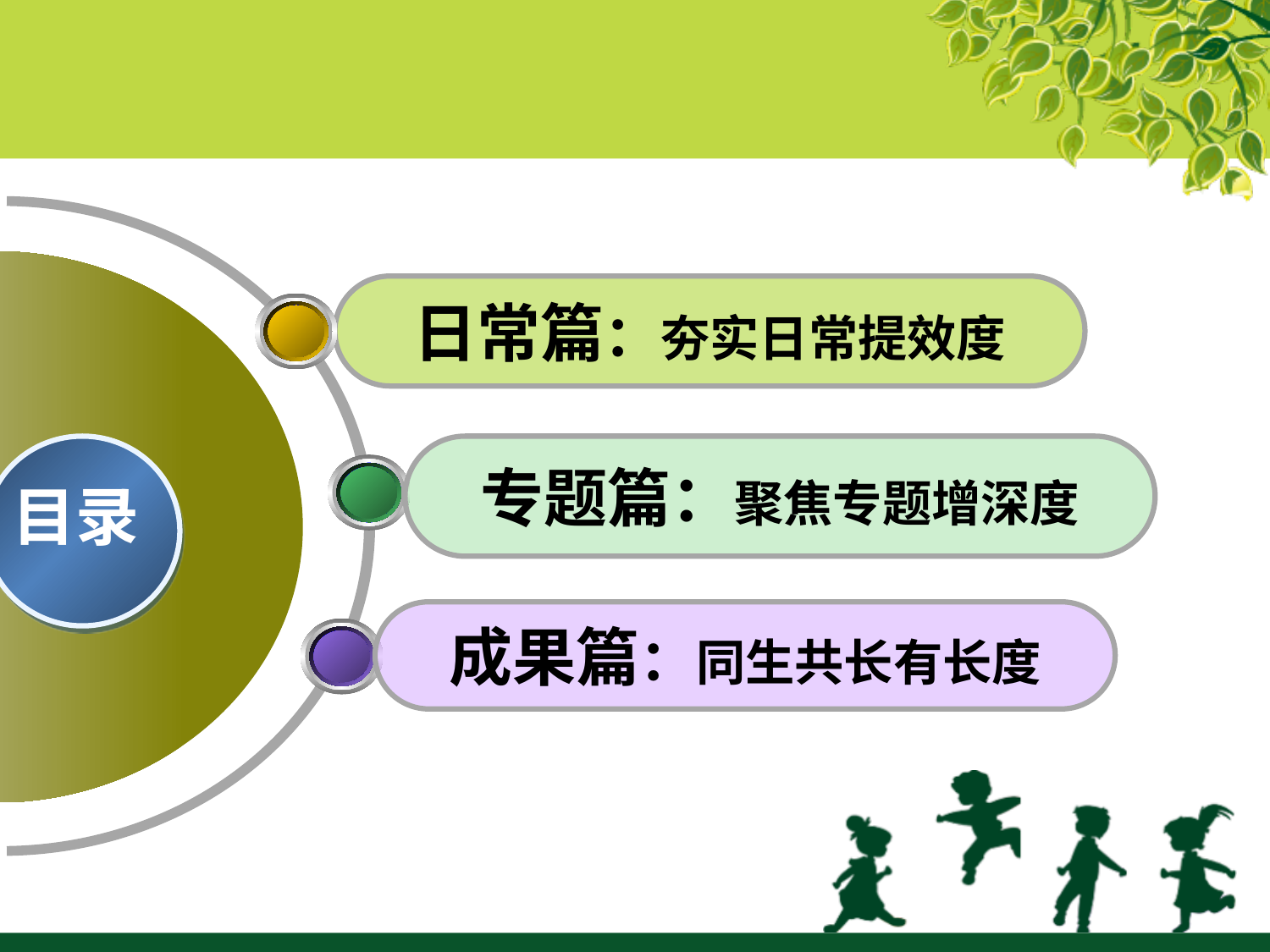

日常篇：夯实日常提效度

专题篇：聚焦专题增深度

目录
成果篇：同生共长有长度